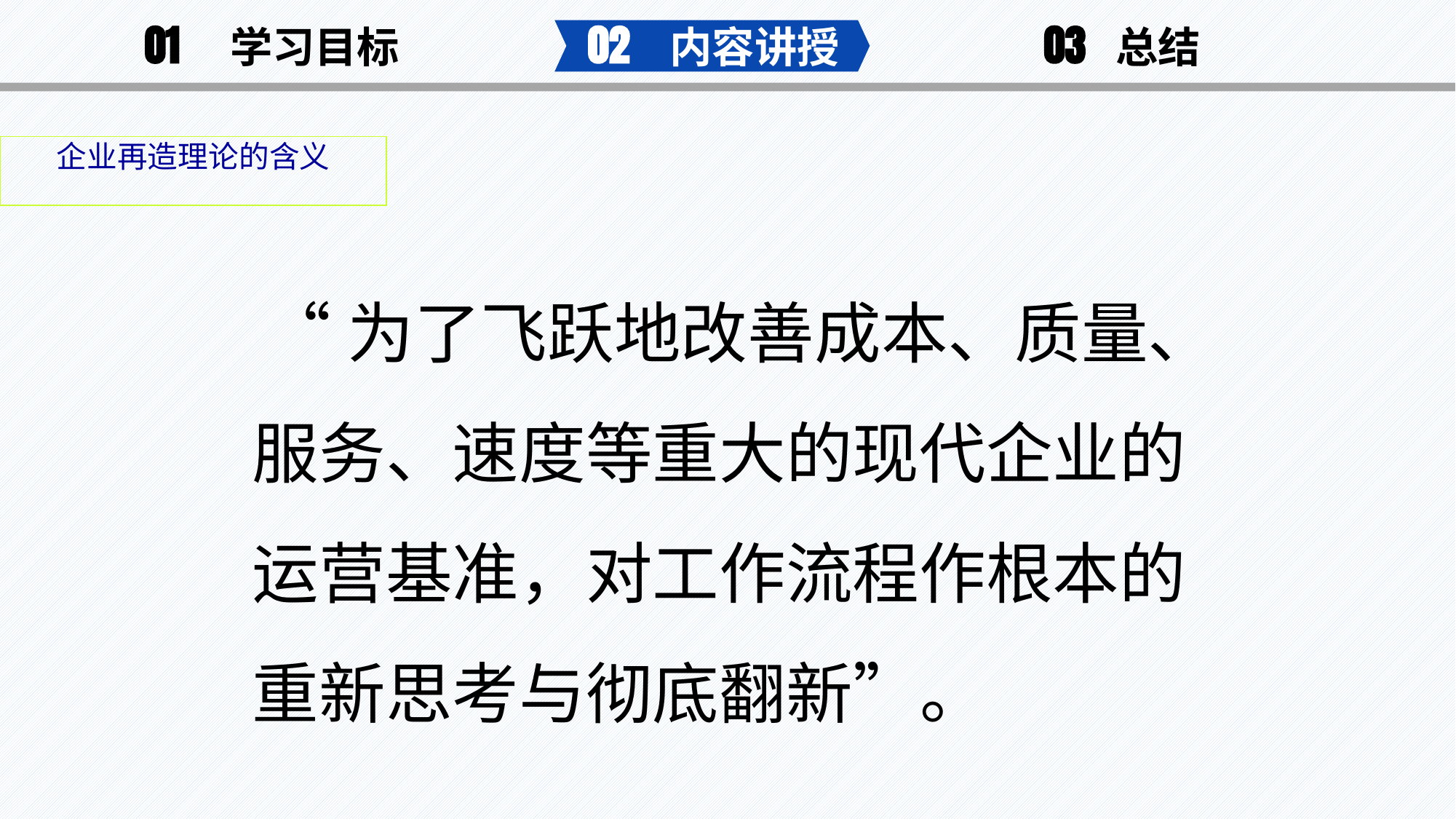

02   内容讲授
03  总结
01    学习目标

企业再造理论的含义

  “为了飞跃地改善成本、质量、服务、速度等重大的现代企业的运营基准，对工作流程作根本的重新思考与彻底翻新”。